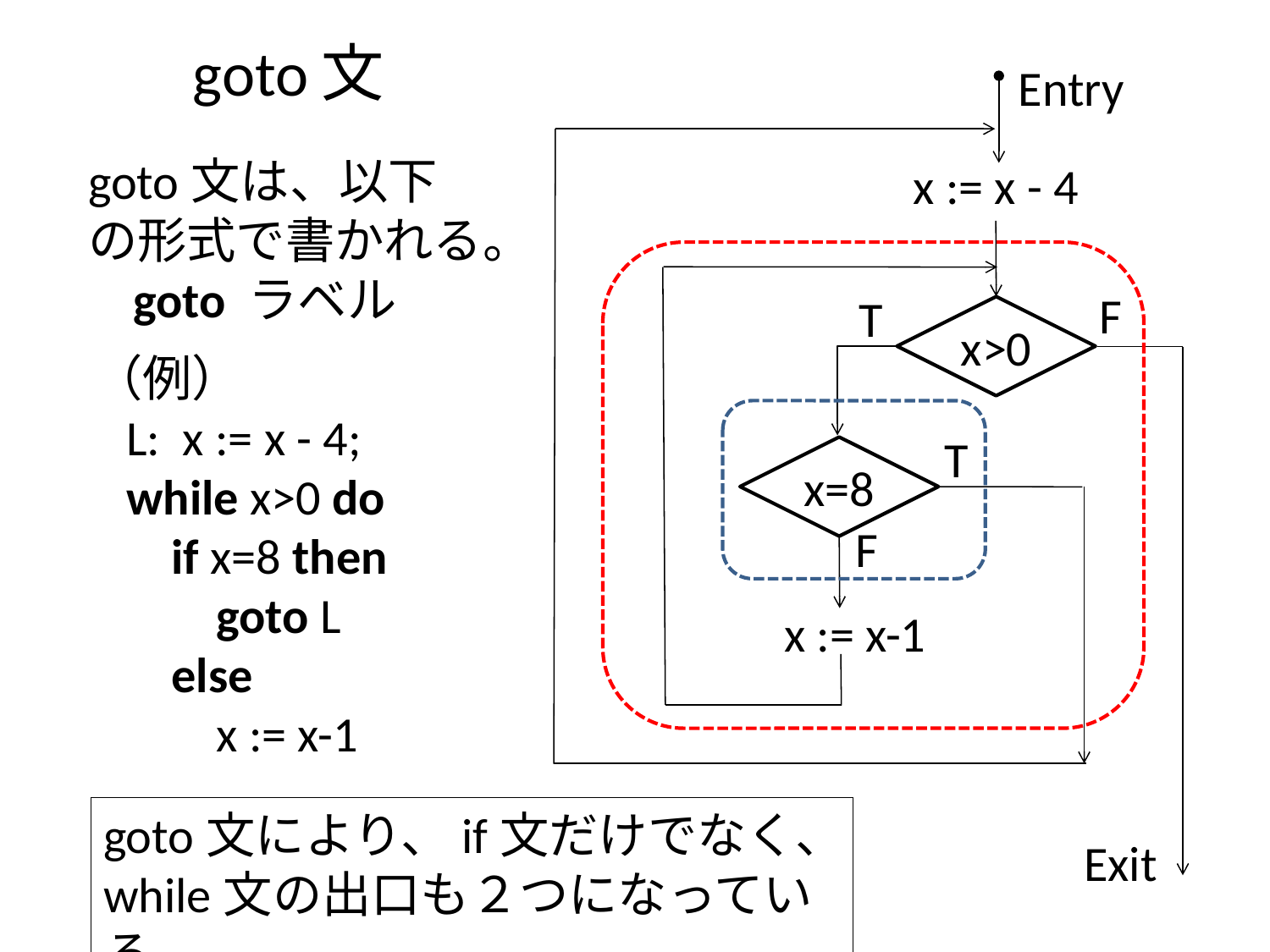

# goto文
Entry
goto文は、以下の形式で書かれる。
    goto ラベル
x := x - 4

F
T
x>0
（例）
   L:  x := x - 4;
   while x>0 do
       if x=8 then
           goto L
       else
           x := x-1

T
x=8
F
  x := x-1
goto文により、if文だけでなく、while文の出口も２つになっている。
Exit